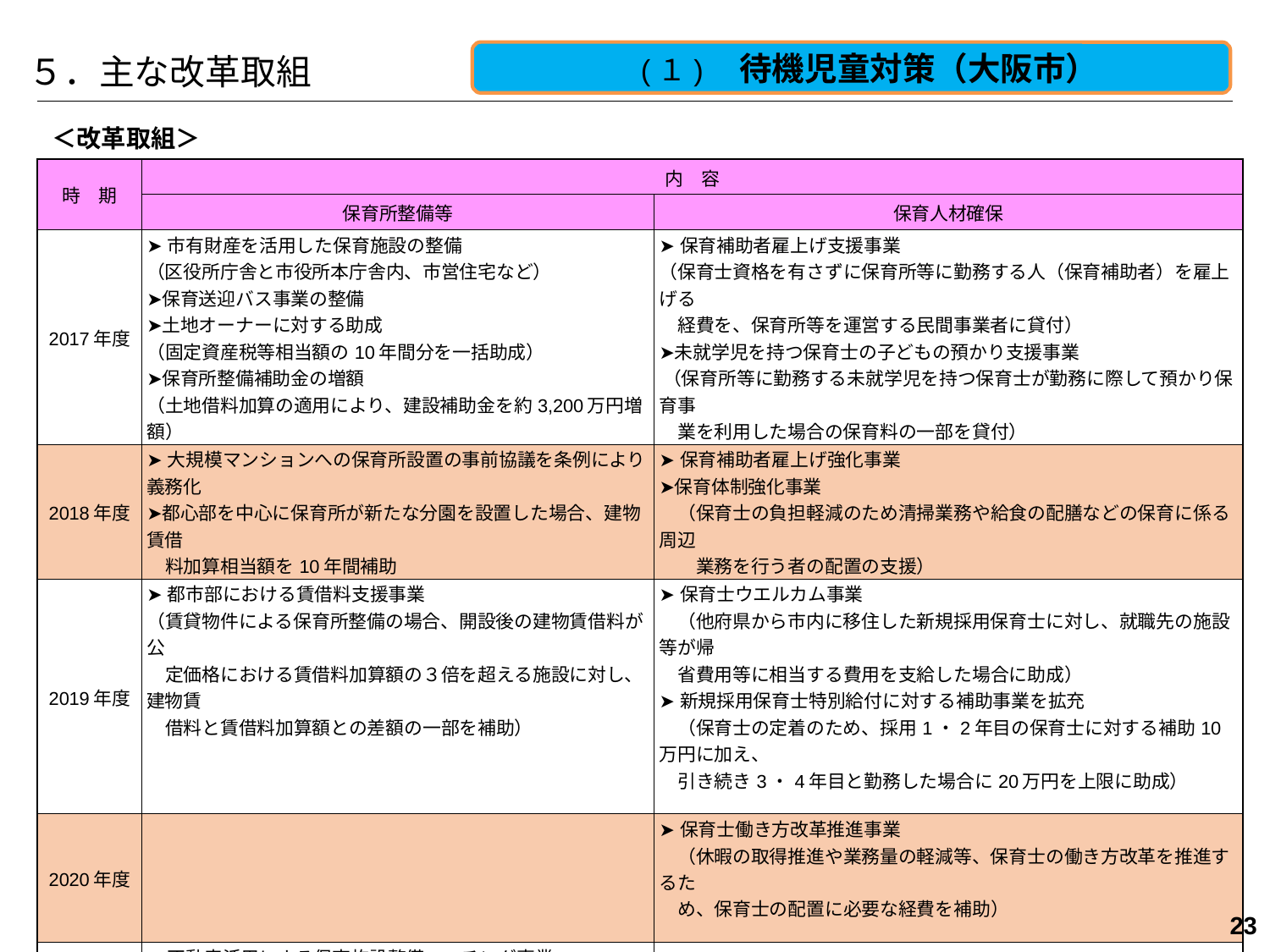

(１)　待機児童対策（大阪市）
５．主な改革取組
＜改革取組＞
| 時　期 | 内　容 |  |
| --- | --- | --- |
|  | 保育所整備等 | 保育人材確保 |
| 2017年度 | ➤市有財産を活用した保育施設の整備 （区役所庁舎と市役所本庁舎内、市営住宅など） ➤保育送迎バス事業の整備 ➤土地オーナーに対する助成 （固定資産税等相当額の10年間分を一括助成） ➤保育所整備補助金の増額 （土地借料加算の適用により、建設補助金を約3,200万円増額） | ➤保育補助者雇上げ支援事業 （保育士資格を有さずに保育所等に勤務する人（保育補助者）を雇上げる 　経費を、保育所等を運営する民間事業者に貸付） ➤未就学児を持つ保育士の子どもの預かり支援事業 （保育所等に勤務する未就学児を持つ保育士が勤務に際して預かり保育事 　業を利用した場合の保育料の一部を貸付） |
| 2018年度 | ➤大規模マンションへの保育所設置の事前協議を条例により義務化 ➤都心部を中心に保育所が新たな分園を設置した場合、建物賃借 　料加算相当額を10年間補助 | ➤保育補助者雇上げ強化事業 ➤保育体制強化事業 　（保育士の負担軽減のため清掃業務や給食の配膳などの保育に係る周辺 　　業務を行う者の配置の支援） |
| 2019年度 | ➤都市部における賃借料支援事業 （賃貸物件による保育所整備の場合、開設後の建物賃借料が公 　定価格における賃借料加算額の３倍を超える施設に対し、建物賃 　借料と賃借料加算額との差額の一部を補助） | ➤保育士ウエルカム事業 　（他府県から市内に移住した新規採用保育士に対し、就職先の施設等が帰 　省費用等に相当する費用を支給した場合に助成） ➤新規採用保育士特別給付に対する補助事業を拡充 　（保育士の定着のため、採用1・2年目の保育士に対する補助10万円に加え、 　引き続き3・4年目と勤務した場合に20万円を上限に助成） |
| 2020年度 |  | ➤保育士働き方改革推進事業 　（休暇の取得推進や業務量の軽減等、保育士の働き方改革を推進するた 　め、保育士の配置に必要な経費を補助） |
| 2021年度 | ➤不動産活用による保育施設整備マッチング事業　 （保育需要の多い地域及び利便性の高い地域での保育施設の整 　備促進を図るため、物件の保育施設への活用を望む物件所有者の 　ニーズと、保育に適した物件を探している保育事業者のニーズをマッ 　チング） |  |
| 2022年度 |  | ➤保育士働き方改革推進事業を拡充 　（保育士の働き方改革を推進するため、補助対象施設に小規模保育事業A 　型を追加） |
23